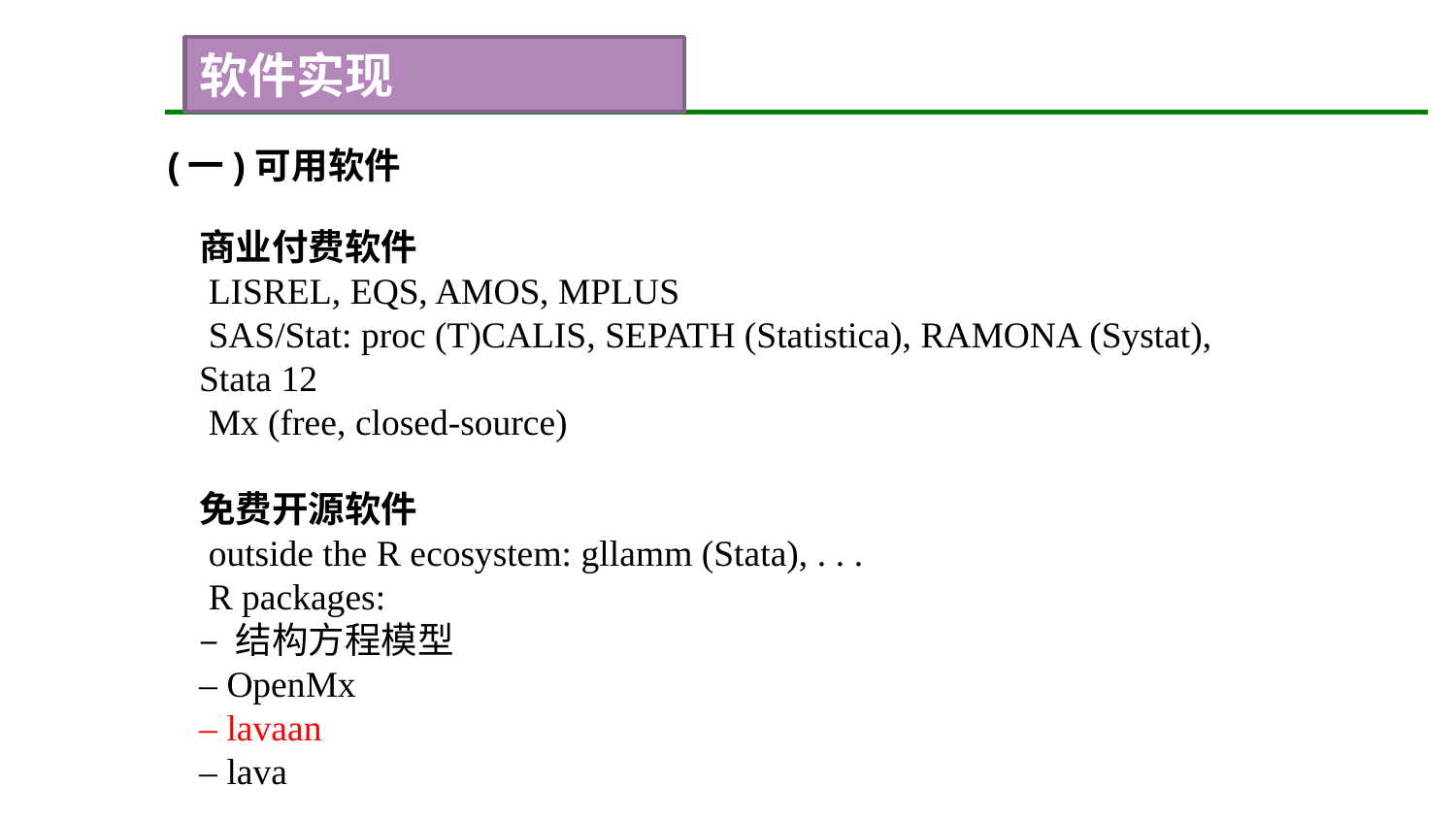

软件实现
(一)可用软件
商业付费软件
 LISREL, EQS, AMOS, MPLUS
 SAS/Stat: proc (T)CALIS, SEPATH (Statistica), RAMONA (Systat),
Stata 12
 Mx (free, closed-source)

免费开源软件
 outside the R ecosystem: gllamm (Stata), . . .
 R packages:
– 结构方程模型
– OpenMx
– lavaan
– lava